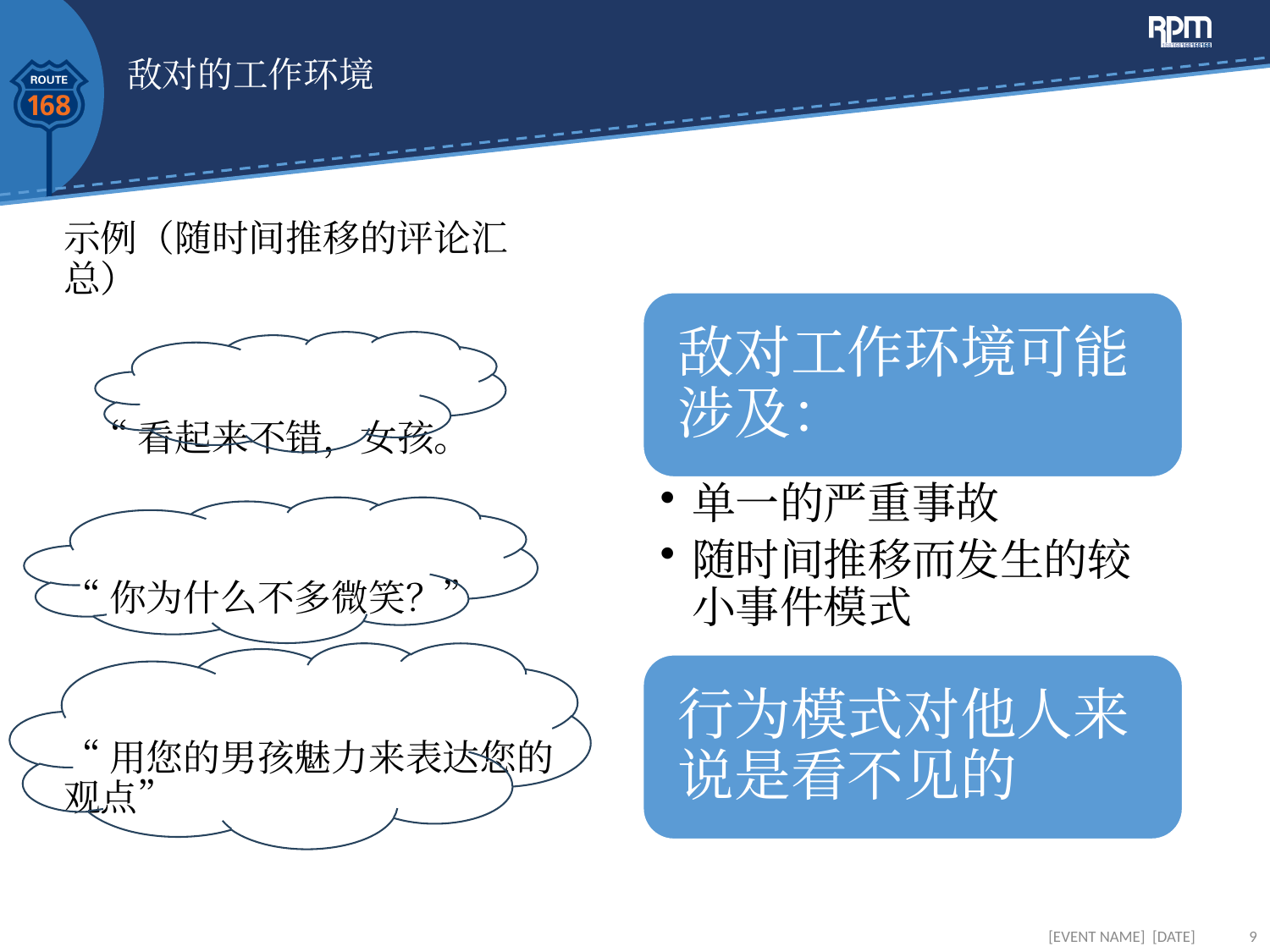

# 敌对的工作环境
敌对工作环境可能涉及：
单一的严重事故
随时间推移而发生的较小事件模式
行为模式对他人来说是看不见的
示例（随时间推移的评论汇总）

   “看起来不错，女孩。

“你为什么不多微笑？”

“用您的男孩魅力来表达您的观点”

[EVENT NAME]  [DATE]
9